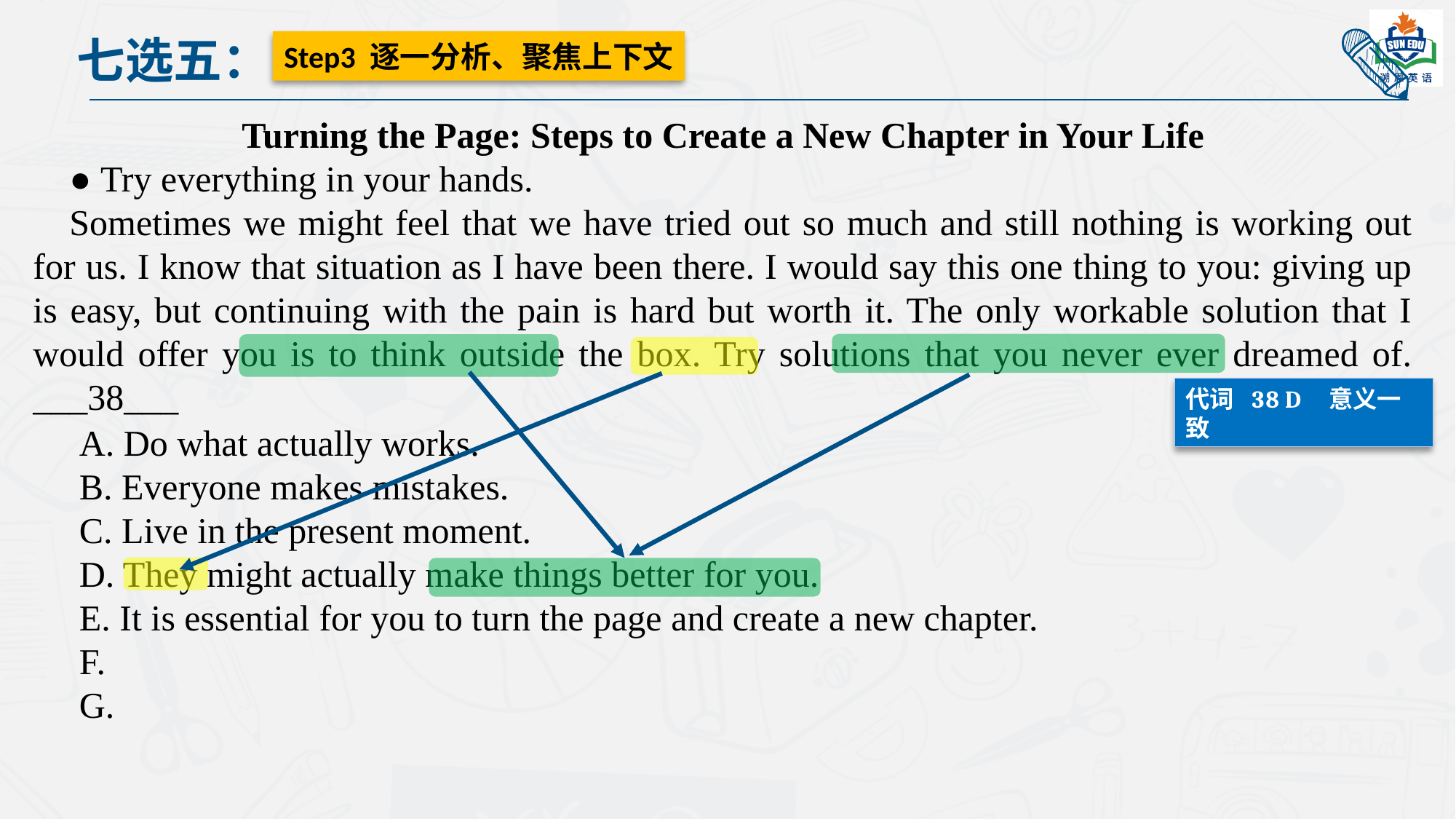

七选五：
Step3 逐一分析、聚焦上下文
Turning the Page: Steps to Create a New Chapter in Your Life
● Try everything in your hands.
Sometimes we might feel that we have tried out so much and still nothing is working out for us. I know that situation as I have been there. I would say this one thing to you: giving up is easy, but continuing with the pain is hard but worth it. The only workable solution that I would offer you is to think outside the box. Try solutions that you never ever dreamed of. ___38___

代词  38 D    意义一致
A. Do what actually works.
B. Everyone makes mistakes.
C. Live in the present moment.
D. They might actually make things better for you.
E. It is essential for you to turn the page and create a new chapter.
F.
G.